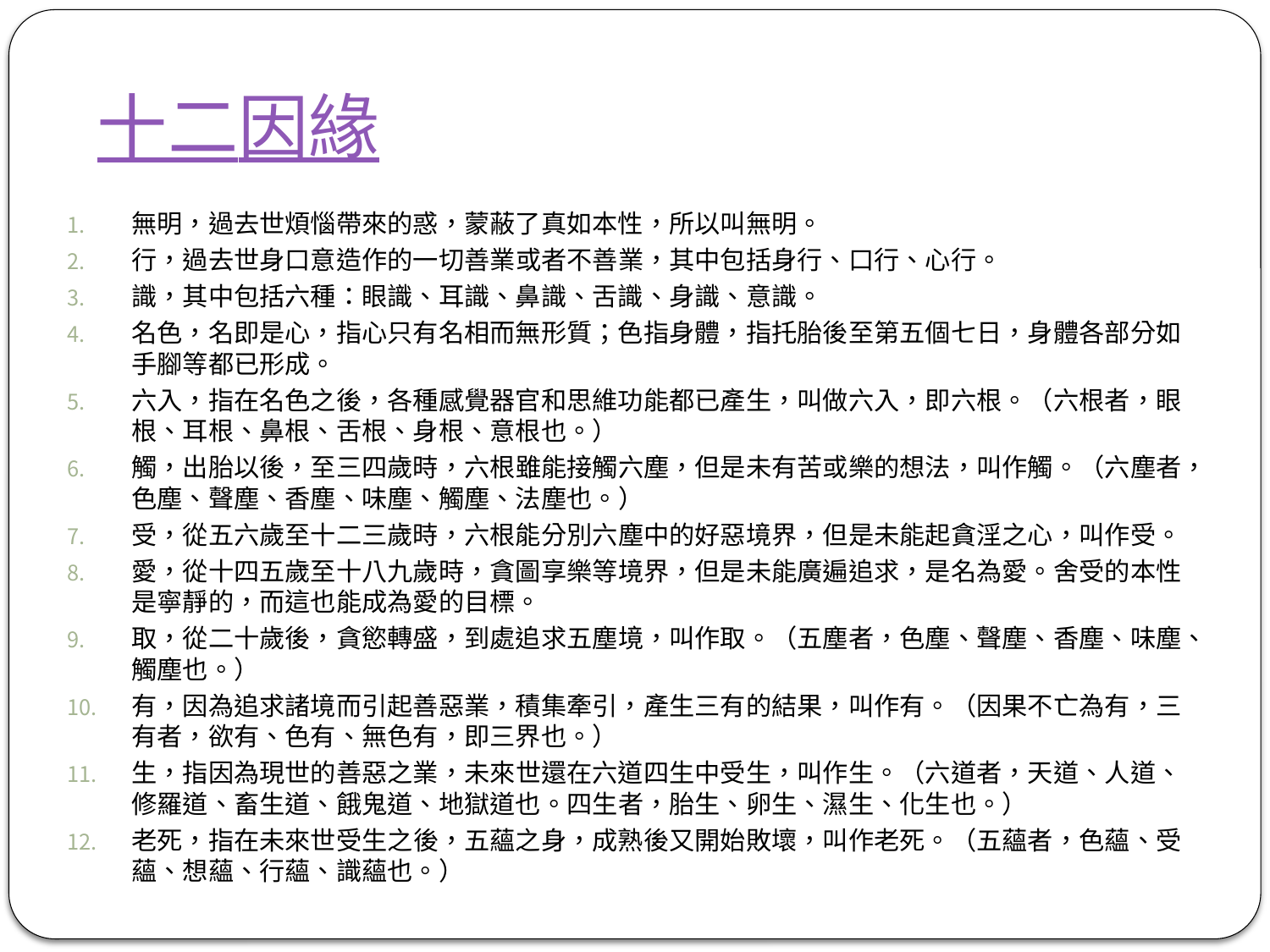

# 十二因緣
無明，過去世煩惱帶來的惑，蒙蔽了真如本性，所以叫無明。
行，過去世身口意造作的一切善業或者不善業，其中包括身行、口行、心行。
識，其中包括六種：眼識、耳識、鼻識、舌識、身識、意識。
名色，名即是心，指心只有名相而無形質；色指身體，指托胎後至第五個七日，身體各部分如手腳等都已形成。
六入，指在名色之後，各種感覺器官和思維功能都已產生，叫做六入，即六根。（六根者，眼根、耳根、鼻根、舌根、身根、意根也。）
觸，出胎以後，至三四歲時，六根雖能接觸六塵，但是未有苦或樂的想法，叫作觸。（六塵者，色塵、聲塵、香塵、味塵、觸塵、法塵也。）
受，從五六歲至十二三歲時，六根能分別六塵中的好惡境界，但是未能起貪淫之心，叫作受。
愛，從十四五歲至十八九歲時，貪圖享樂等境界，但是未能廣遍追求，是名為愛。舍受的本性是寧靜的，而這也能成為愛的目標。
取，從二十歲後，貪慾轉盛，到處追求五塵境，叫作取。（五塵者，色塵、聲塵、香塵、味塵、觸塵也。）
有，因為追求諸境而引起善惡業，積集牽引，產生三有的結果，叫作有。（因果不亡為有，三有者，欲有、色有、無色有，即三界也。）
生，指因為現世的善惡之業，未來世還在六道四生中受生，叫作生。（六道者，天道、人道、修羅道、畜生道、餓鬼道、地獄道也。四生者，胎生、卵生、濕生、化生也。）
老死，指在未來世受生之後，五蘊之身，成熟後又開始敗壞，叫作老死。（五蘊者，色蘊、受蘊、想蘊、行蘊、識蘊也。）